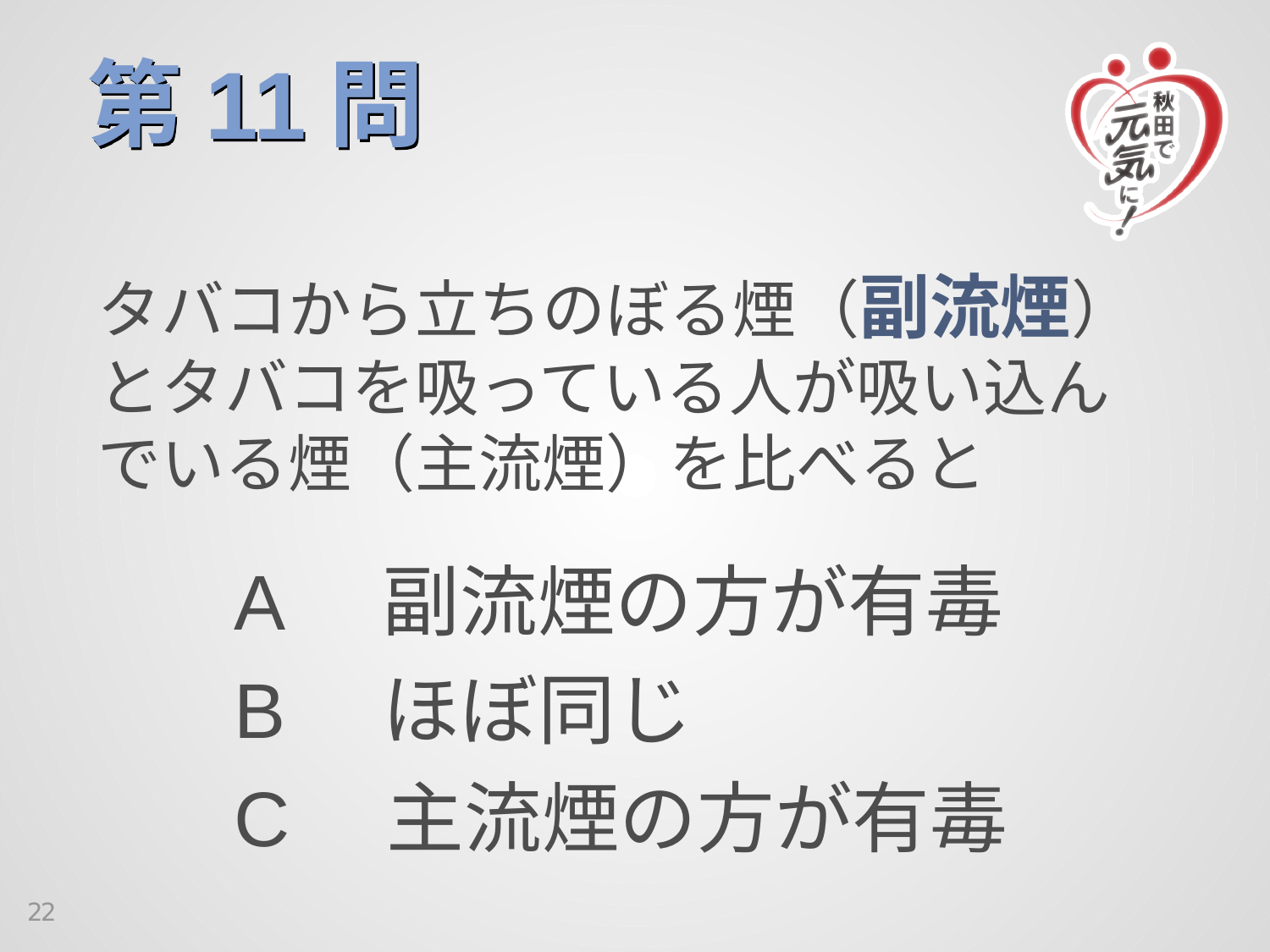

# 第11問
タバコから立ちのぼる煙（副流煙）とタバコを吸っている人が吸い込んでいる煙（主流煙）を比べると
A　副流煙の方が有毒
B　ほぼ同じ
C　主流煙の方が有毒

22